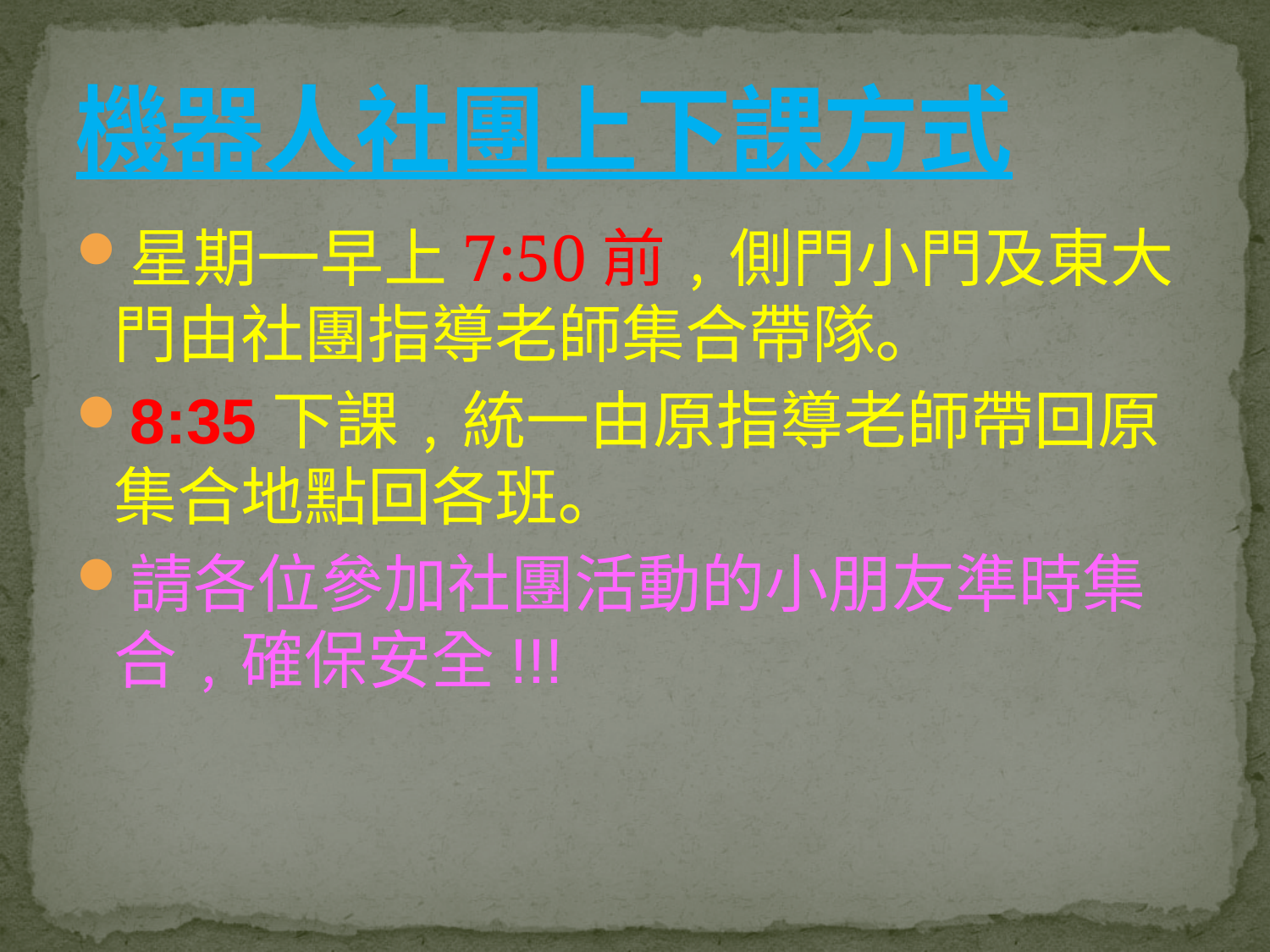

# 機器人社團上下課方式
星期一早上7:50前﹐側門小門及東大門由社團指導老師集合帶隊｡
8:35下課﹐統一由原指導老師帶回原集合地點回各班｡
請各位參加社團活動的小朋友準時集合﹐確保安全!!!